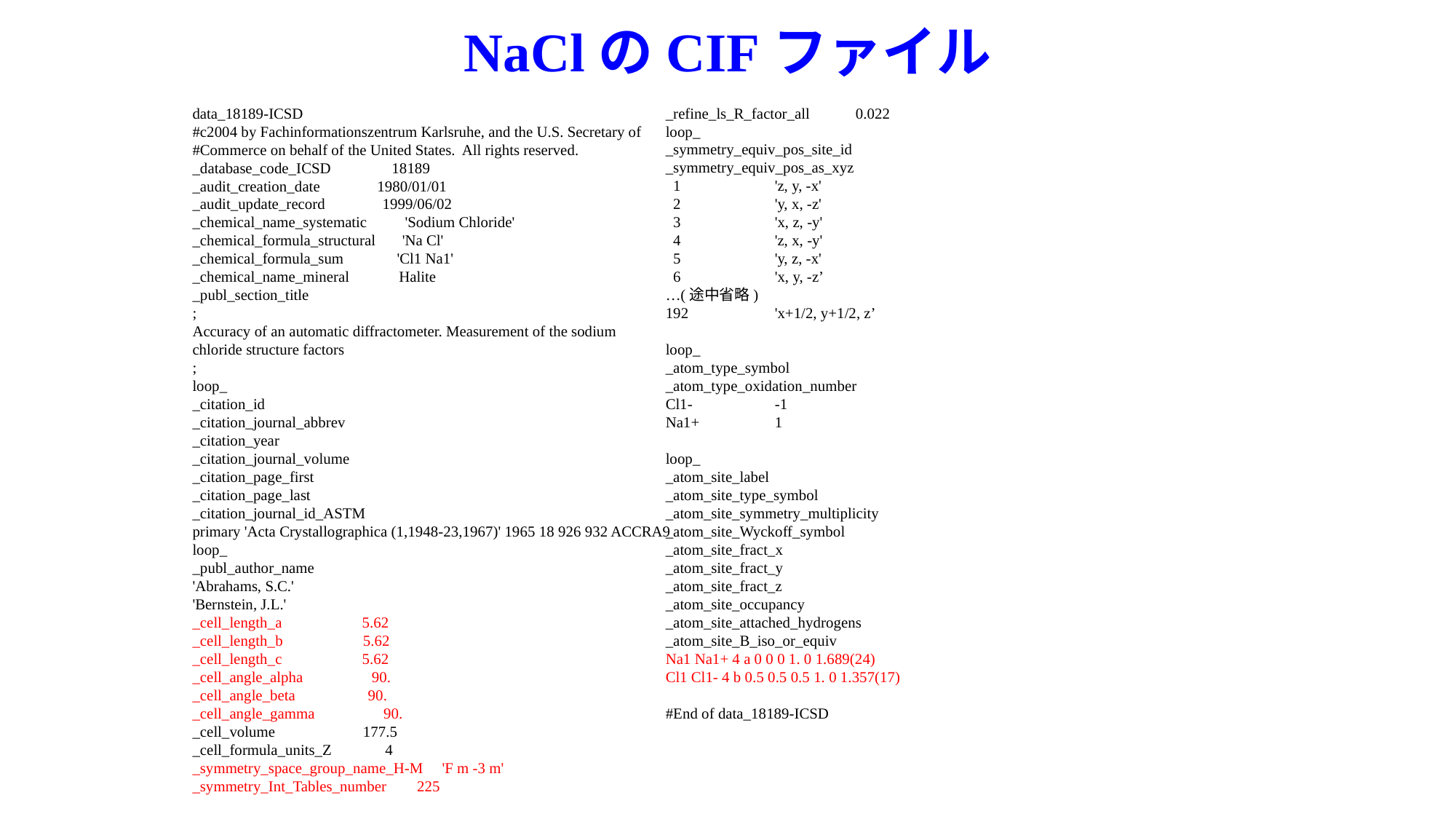

# NaClのCIFファイル
data_18189-ICSD
#c2004 by Fachinformationszentrum Karlsruhe, and the U.S. Secretary of
#Commerce on behalf of the United States.  All rights reserved.
_database_code_ICSD                18189
_audit_creation_date               1980/01/01
_audit_update_record               1999/06/02
_chemical_name_systematic          'Sodium Chloride'
_chemical_formula_structural       'Na Cl'
_chemical_formula_sum              'Cl1 Na1'
_chemical_name_mineral             Halite
_publ_section_title
;
Accuracy of an automatic diffractometer. Measurement of the sodium
chloride structure factors
;
loop_
_citation_id
_citation_journal_abbrev
_citation_year
_citation_journal_volume
_citation_page_first
_citation_page_last
_citation_journal_id_ASTM
primary 'Acta Crystallographica (1,1948-23,1967)' 1965 18 926 932 ACCRA9
loop_
_publ_author_name
'Abrahams, S.C.'
'Bernstein, J.L.'
_cell_length_a                     5.62
_cell_length_b                     5.62
_cell_length_c                     5.62
_cell_angle_alpha                  90.
_cell_angle_beta                   90.
_cell_angle_gamma                  90.
_cell_volume                       177.5
_cell_formula_units_Z              4
_symmetry_space_group_name_H-M     'F m -3 m'
_symmetry_Int_Tables_number        225

_refine_ls_R_factor_all            0.022
loop_
_symmetry_equiv_pos_site_id
_symmetry_equiv_pos_as_xyz
  1	'z, y, -x'
  2	'y, x, -z'
  3	'x, z, -y'
  4	'z, x, -y'
  5	'y, z, -x'
  6	'x, y, -z’
…(途中省略)
192	'x+1/2, y+1/2, z’

loop_
_atom_type_symbol
_atom_type_oxidation_number
Cl1-  	-1
Na1+  	1

loop_
_atom_site_label
_atom_site_type_symbol
_atom_site_symmetry_multiplicity
_atom_site_Wyckoff_symbol
_atom_site_fract_x
_atom_site_fract_y
_atom_site_fract_z
_atom_site_occupancy
_atom_site_attached_hydrogens
_atom_site_B_iso_or_equiv
Na1 Na1+ 4 a 0 0 0 1. 0 1.689(24)
Cl1 Cl1- 4 b 0.5 0.5 0.5 1. 0 1.357(17)

#End of data_18189-ICSD